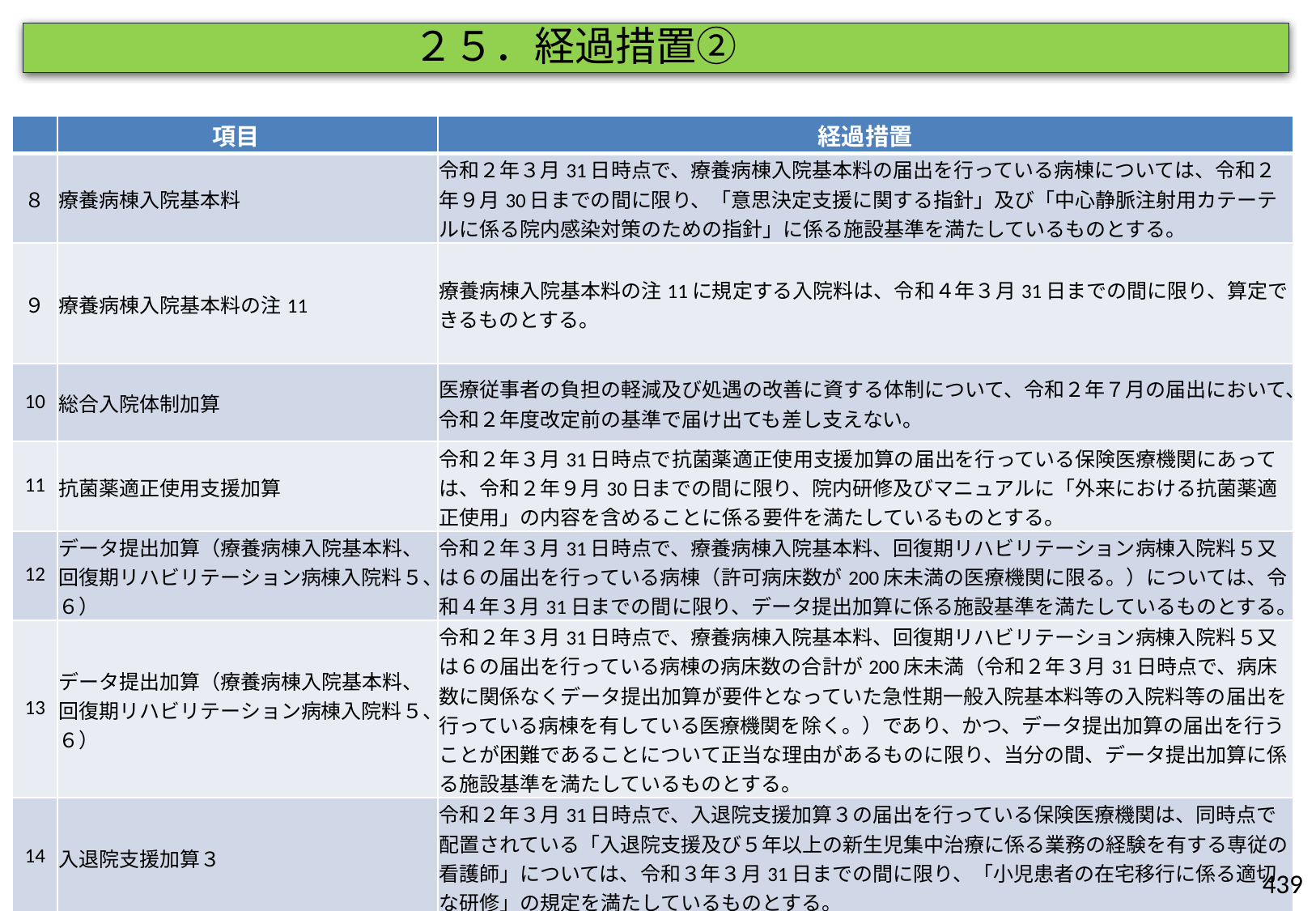

２５．経過措置②
|  | 項目 | 経過措置 |
| --- | --- | --- |
| ８ | 療養病棟入院基本料 | 令和２年３月31日時点で、療養病棟入院基本料の届出を行っている病棟については、令和２年９月30日までの間に限り、「意思決定支援に関する指針」及び「中心静脈注射用カテーテルに係る院内感染対策のための指針」に係る施設基準を満たしているものとする。 |
| ９ | 療養病棟入院基本料の注11 | 療養病棟入院基本料の注11に規定する入院料は、令和４年３月31日までの間に限り、算定できるものとする。 |
| 10 | 総合入院体制加算 | 医療従事者の負担の軽減及び処遇の改善に資する体制について、令和２年７月の届出において、令和２年度改定前の基準で届け出ても差し支えない。 |
| 11 | 抗菌薬適正使用支援加算 | 令和２年３月31日時点で抗菌薬適正使用支援加算の届出を行っている保険医療機関にあっては、令和２年９月30日までの間に限り、院内研修及びマニュアルに「外来における抗菌薬適正使用」の内容を含めることに係る要件を満たしているものとする。 |
| 12 | データ提出加算（療養病棟入院基本料、回復期リハビリテーション病棟入院料５、６） | 令和２年３月31日時点で、療養病棟入院基本料、回復期リハビリテーション病棟入院料５又は６の届出を行っている病棟（許可病床数が200床未満の医療機関に限る。）については、令和４年３月31日までの間に限り、データ提出加算に係る施設基準を満たしているものとする。 |
| 13 | データ提出加算（療養病棟入院基本料、回復期リハビリテーション病棟入院料５、６） | 令和２年３月31日時点で、療養病棟入院基本料、回復期リハビリテーション病棟入院料５又は６の届出を行っている病棟の病床数の合計が200床未満（令和２年３月31日時点で、病床数に関係なくデータ提出加算が要件となっていた急性期一般入院基本料等の入院料等の届出を行っている病棟を有している医療機関を除く。）であり、かつ、データ提出加算の届出を行うことが困難であることについて正当な理由があるものに限り、当分の間、データ提出加算に係る施設基準を満たしているものとする。 |
| 14 | 入退院支援加算３ | 令和２年３月31日時点で、入退院支援加算３の届出を行っている保険医療機関は、同時点で配置されている「入退院支援及び５年以上の新生児集中治療に係る業務の経験を有する専従の看護師」については、令和３年３月31日までの間に限り、「小児患者の在宅移行に係る適切な研修」の規定を満たしているものとする。 |
| 15 | 小児入院医療管理料５ | 令和２年３月31日時点で、小児入院医療管理料５の届出を行っている病棟については、令和４年３月31日までの間に限り、特定機能病院であっても、小児入院医療管理料５における施設基準のうち「特定機能病院以外の病院であること。」を満たしているものとする。 |
439